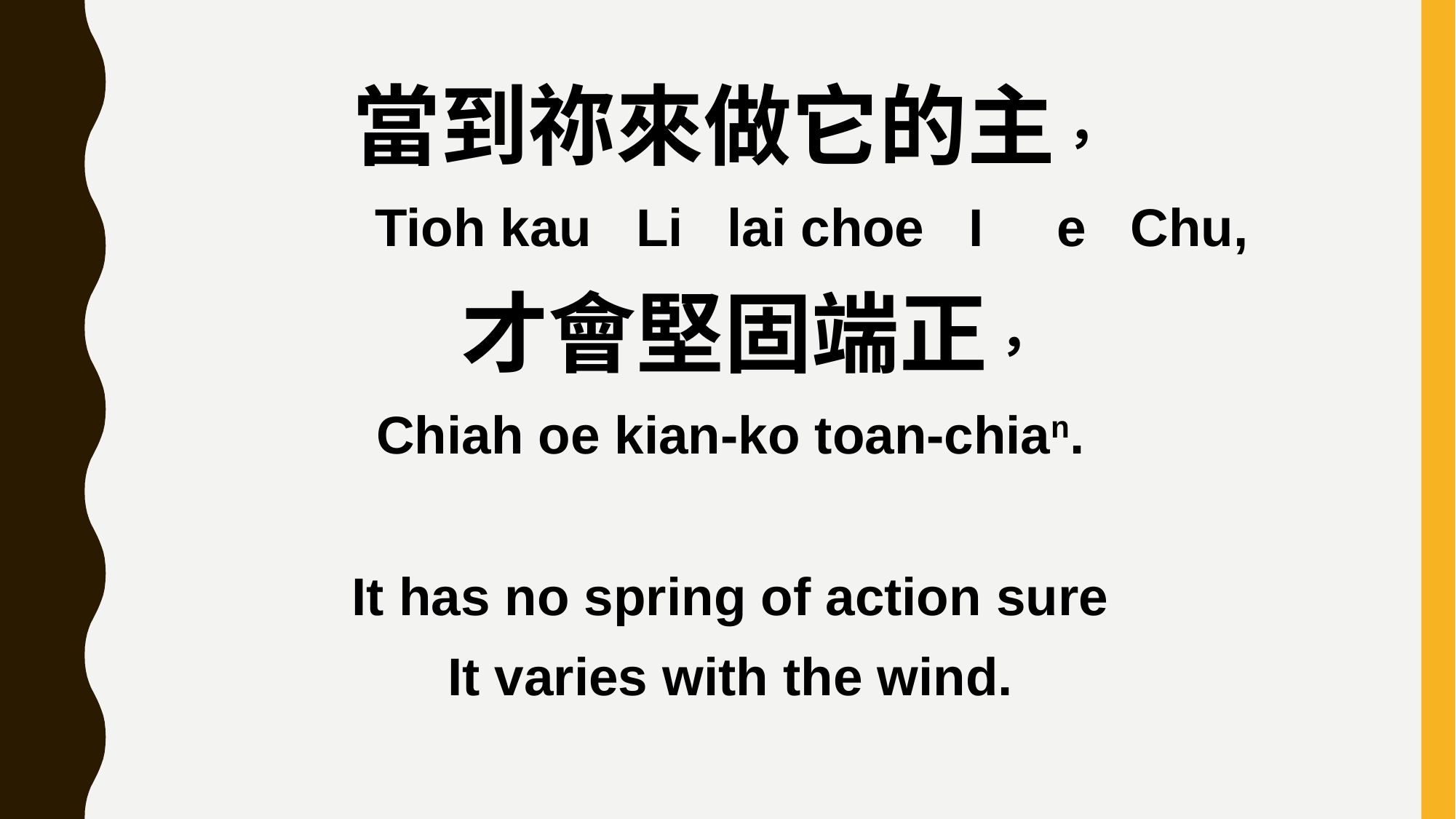

當到祢來做它的主，
            Tioh kau   Li   lai choe   I     e   Chu,
 才會堅固端正，
Chiah oe kian-ko toan-chian.

It has no spring of action sure
It varies with the wind.